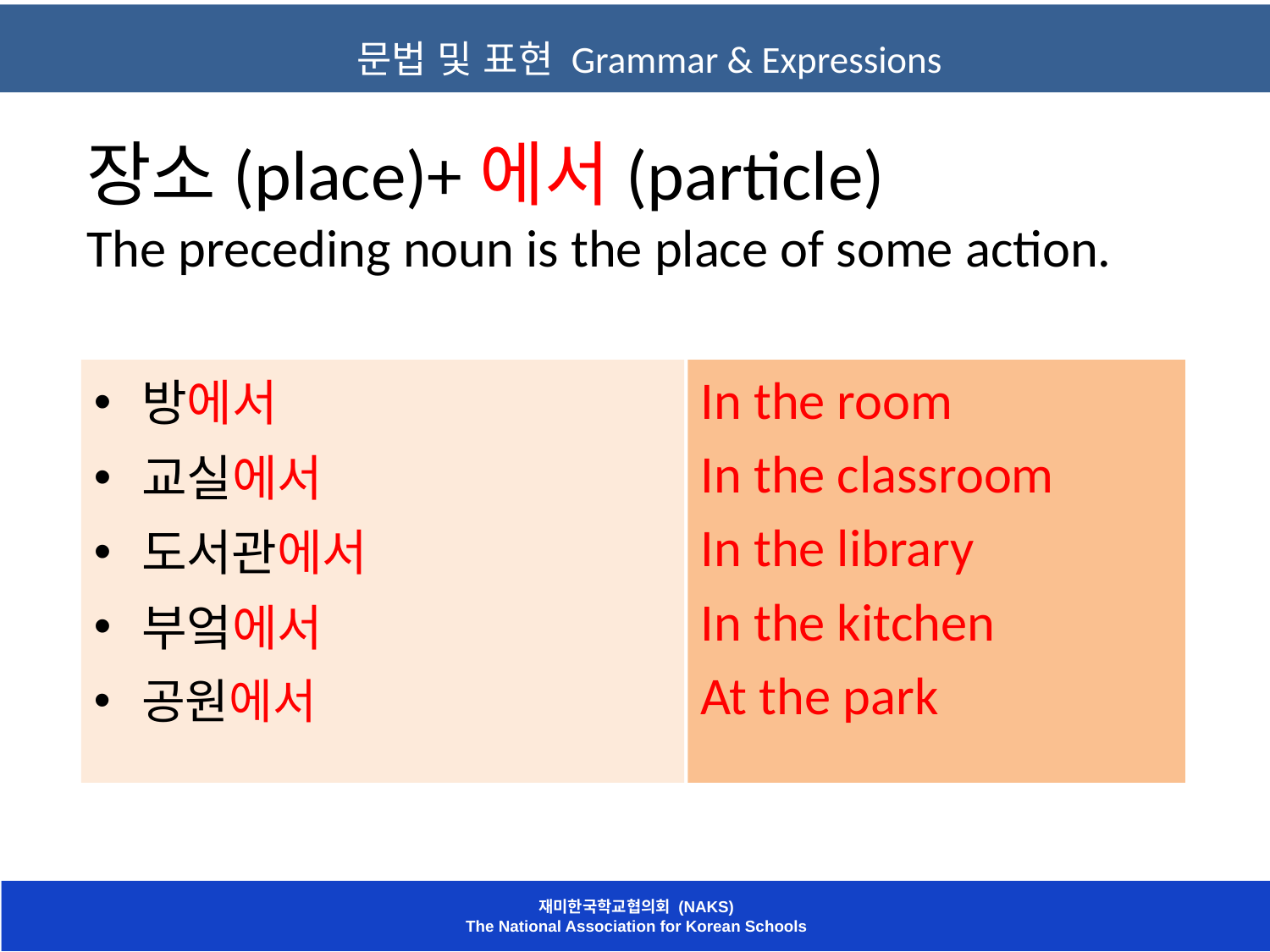

문법 및 표현 Grammar & Expressions
장소(place)+에서(particle)
The preceding noun is the place of some action.
방에서
교실에서
도서관에서
부엌에서
공원에서

In the room
In the classroom
In the library
In the kitchen
At the park
재미한국학교협의회 (NAKS)
The National Association for Korean Schools